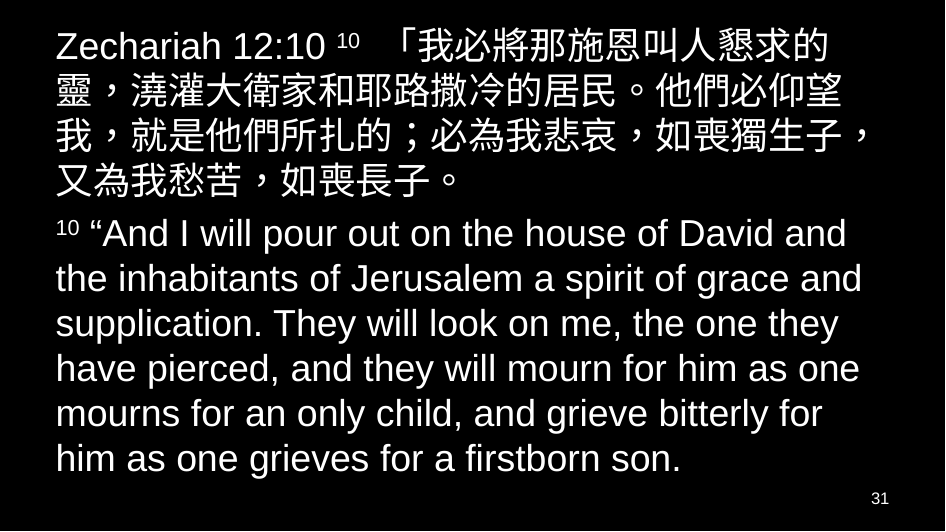

Zechariah 12:10 10 「我必將那施恩叫人懇求的靈，澆灌大衛家和耶路撒冷的居民。他們必仰望我，就是他們所扎的；必為我悲哀，如喪獨生子，又為我愁苦，如喪長子。
10 “And I will pour out on the house of David and the inhabitants of Jerusalem a spirit of grace and supplication. They will look on me, the one they have pierced, and they will mourn for him as one mourns for an only child, and grieve bitterly for him as one grieves for a firstborn son.

31